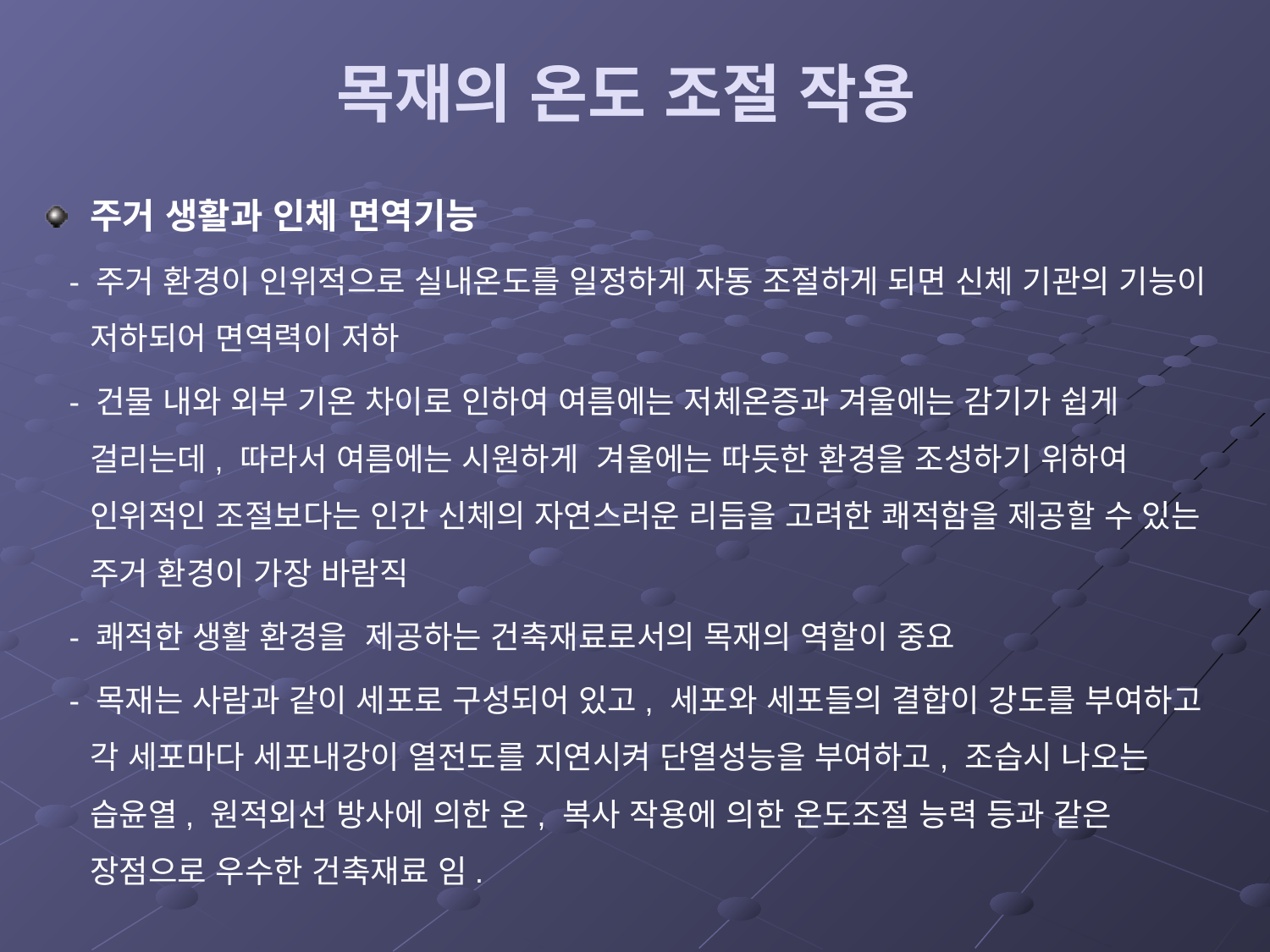

# 목재의 온도 조절 작용
주거 생활과 인체 면역기능
   - 주거 환경이 인위적으로 실내온도를 일정하게 자동 조절하게 되면 신체 기관의 기능이 저하되어 면역력이 저하
   - 건물 내와 외부 기온 차이로 인하여 여름에는 저체온증과 겨울에는 감기가 쉽게 걸리는데, 따라서 여름에는 시원하게  겨울에는 따듯한 환경을 조성하기 위하여 인위적인 조절보다는 인간 신체의 자연스러운 리듬을 고려한 쾌적함을 제공할 수 있는 주거 환경이 가장 바람직
   - 쾌적한 생활 환경을  제공하는 건축재료로서의 목재의 역할이 중요
   - 목재는 사람과 같이 세포로 구성되어 있고, 세포와 세포들의 결합이 강도를 부여하고 각 세포마다 세포내강이 열전도를 지연시켜 단열성능을 부여하고, 조습시 나오는 습윤열, 원적외선 방사에 의한 온, 복사 작용에 의한 온도조절 능력 등과 같은 장점으로 우수한 건축재료 임.